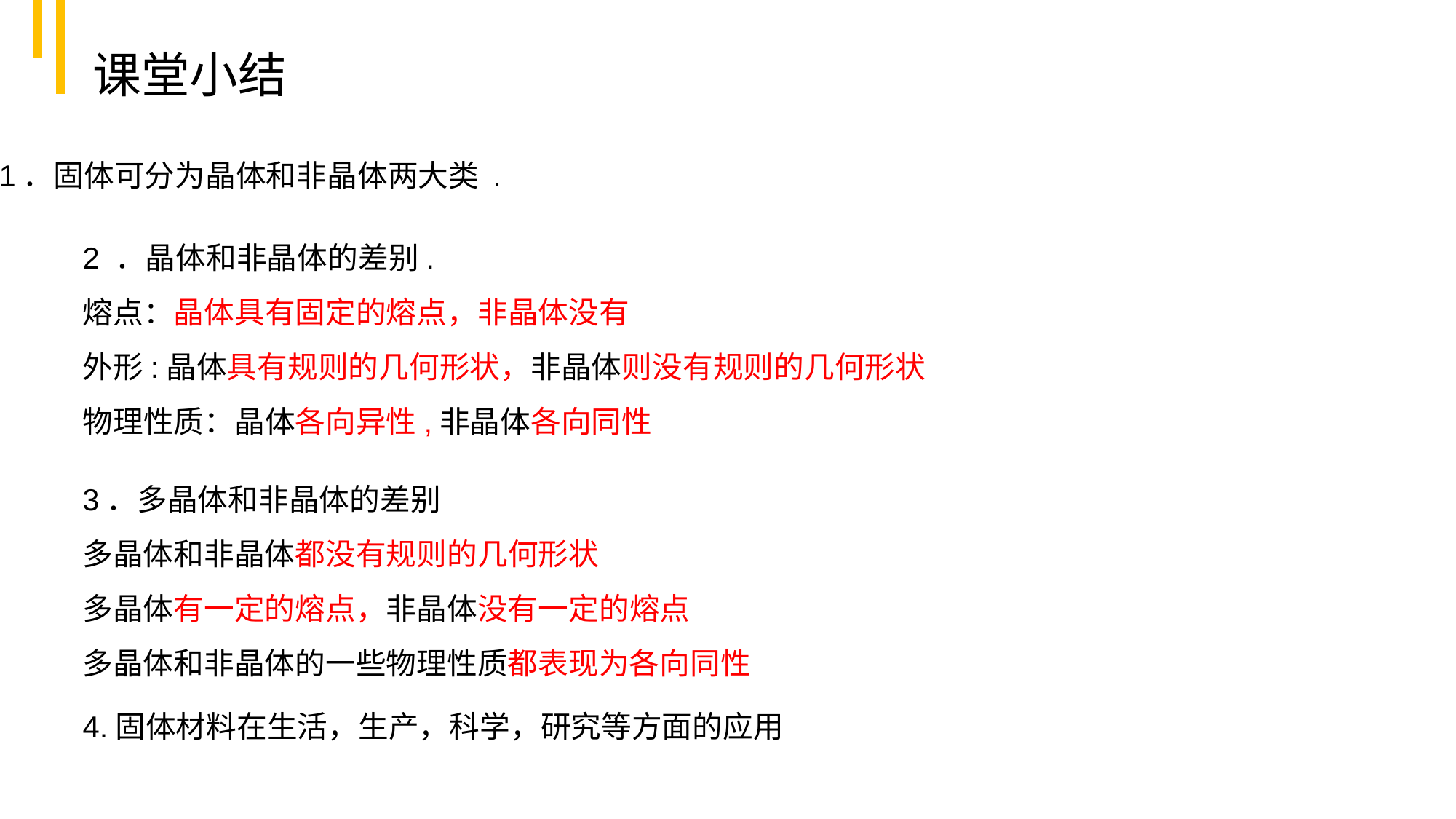

课堂小结
1．固体可分为晶体和非晶体两大类 .

2 ．晶体和非晶体的差别.
熔点：晶体具有固定的熔点，非晶体没有
外形:晶体具有规则的几何形状，非晶体则没有规则的几何形状
物理性质：晶体各向异性,非晶体各向同性

3．多晶体和非晶体的差别
多晶体和非晶体都没有规则的几何形状
多晶体有一定的熔点，非晶体没有一定的熔点
多晶体和非晶体的一些物理性质都表现为各向同性

4.固体材料在生活，生产，科学，研究等方面的应用